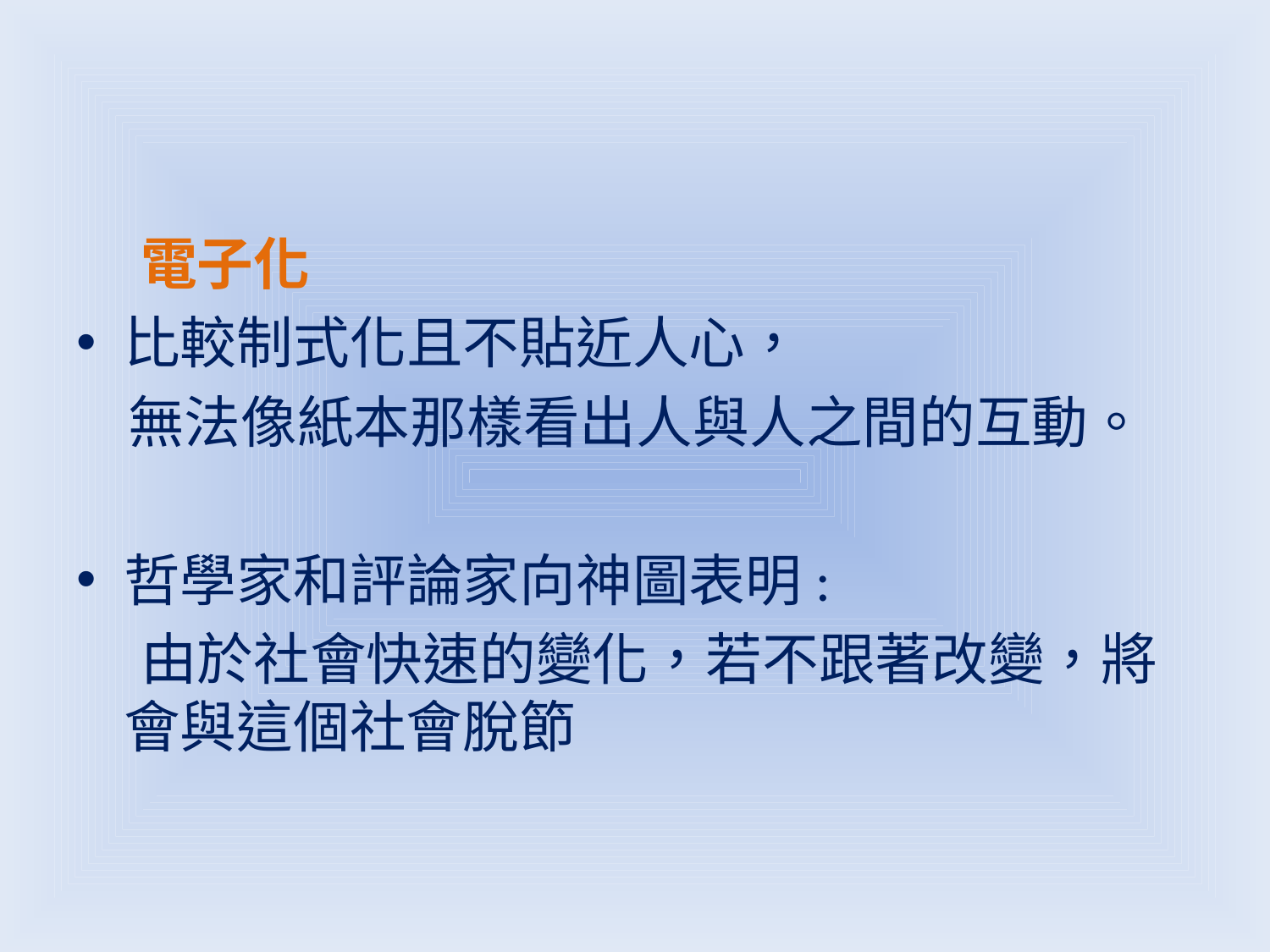

#
    電子化
比較制式化且不貼近人心，
   無法像紙本那樣看出人與人之間的互動。

哲學家和評論家向神圖表明:
    由於社會快速的變化，若不跟著改變，將會與這個社會脫節